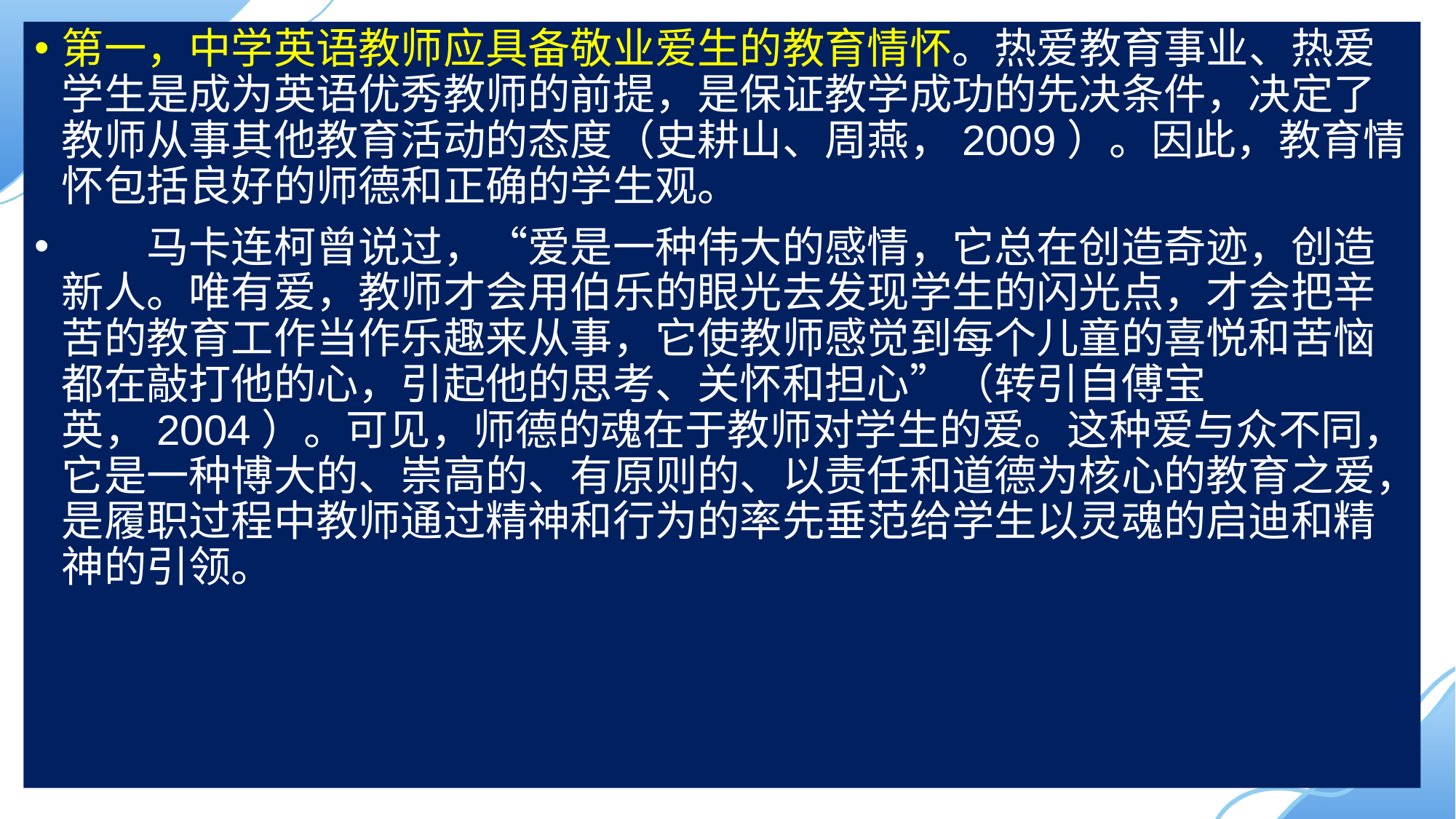

第一，中学英语教师应具备敬业爱生的教育情怀。热爱教育事业、热爱学生是成为英语优秀教师的前提，是保证教学成功的先决条件，决定了教师从事其他教育活动的态度（史耕山、周燕，2009）。因此，教育情怀包括良好的师德和正确的学生观。
　　马卡连柯曾说过，“爱是一种伟大的感情，它总在创造奇迹，创造新人。唯有爱，教师才会用伯乐的眼光去发现学生的闪光点，才会把辛苦的教育工作当作乐趣来从事，它使教师感觉到每个儿童的喜悦和苦恼都在敲打他的心，引起他的思考、关怀和担心”（转引自傅宝英，2004）。可见，师德的魂在于教师对学生的爱。这种爱与众不同，它是一种博大的、崇高的、有原则的、以责任和道德为核心的教育之爱，是履职过程中教师通过精神和行为的率先垂范给学生以灵魂的启迪和精神的引领。